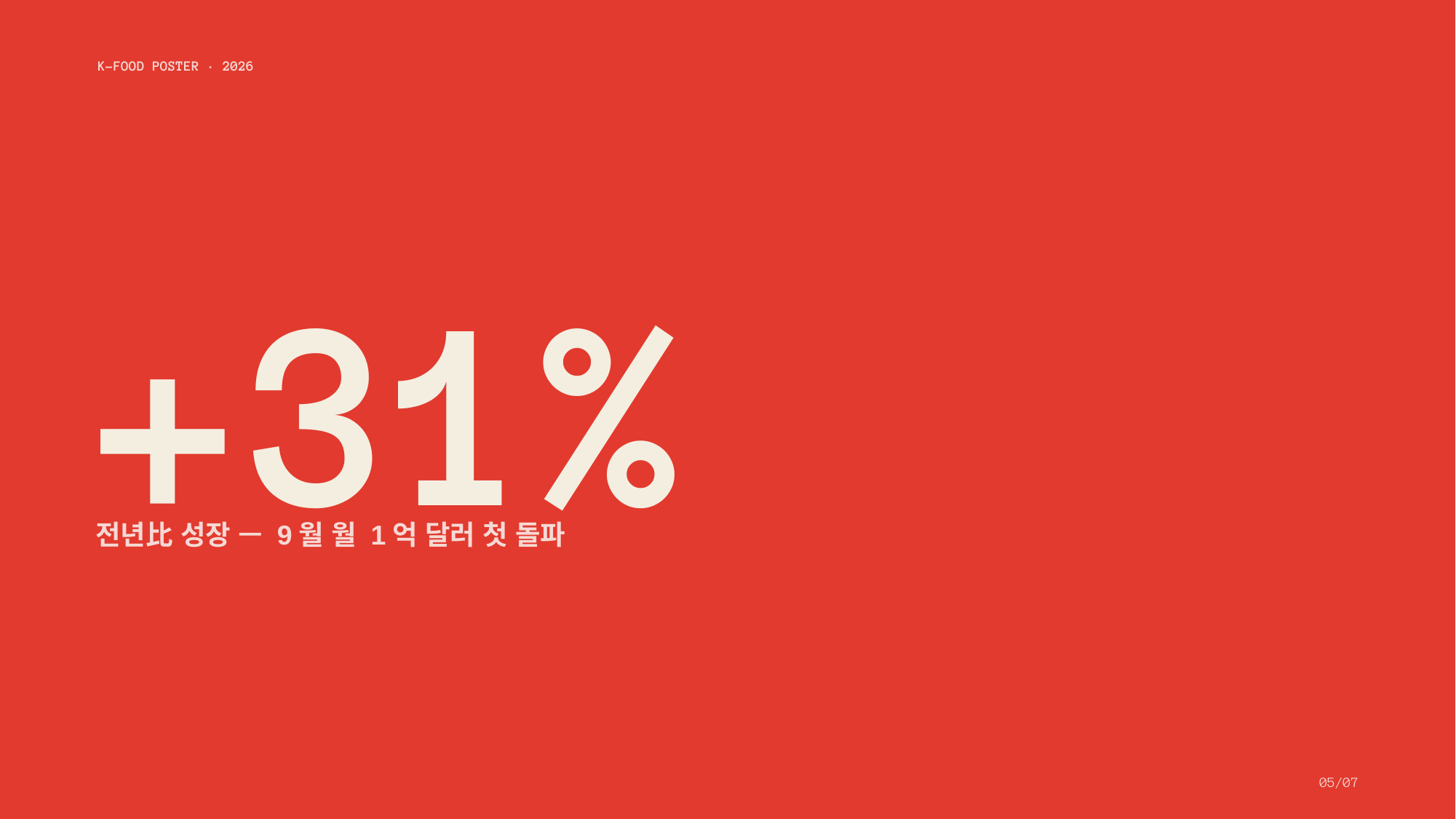

K-FOOD POSTER · 2026
+31%
전년比 성장 — 9월 월 1억 달러 첫 돌파
05/07